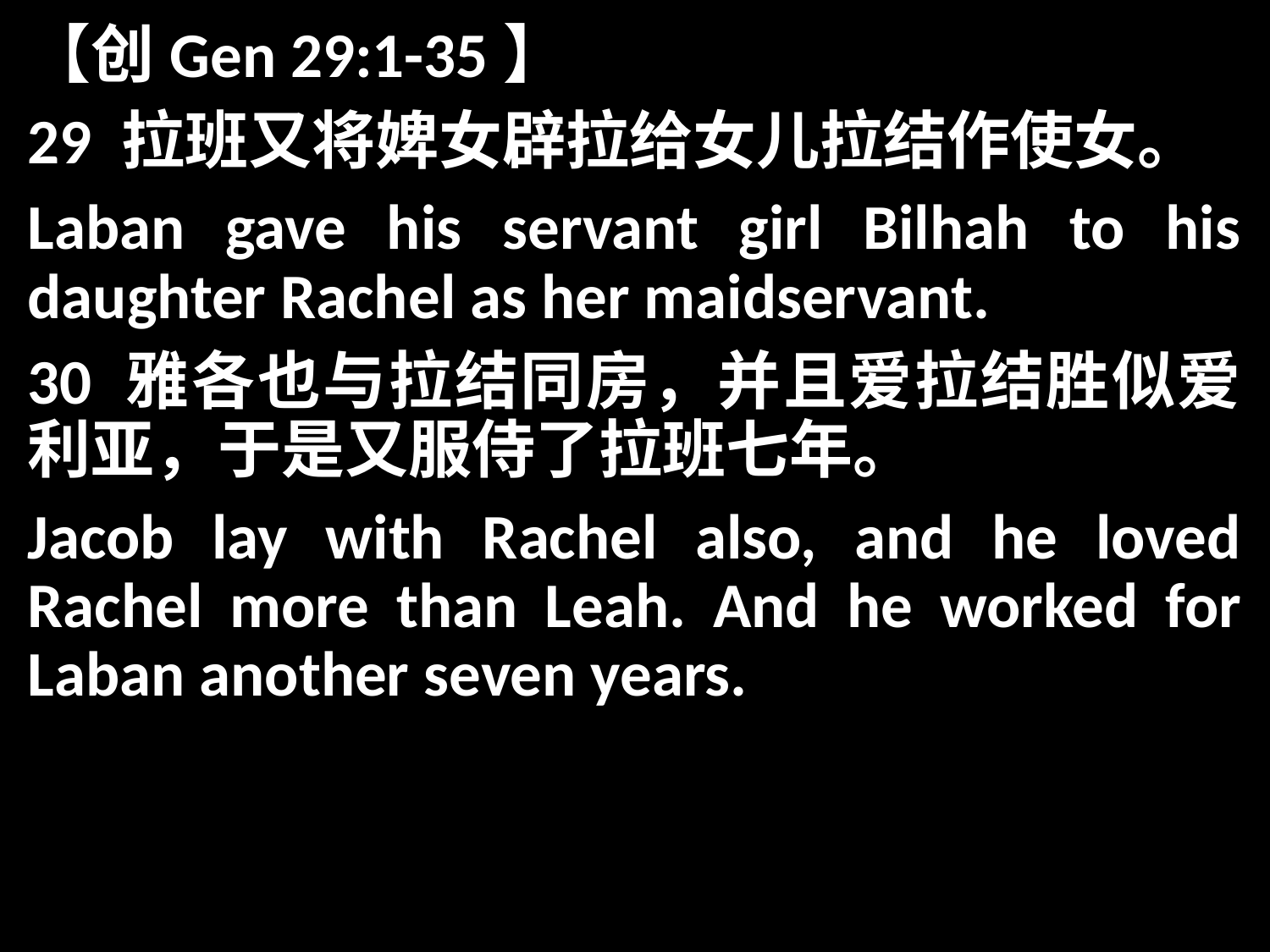

【创Gen 29:1-35】
29 拉班又将婢女辟拉给女儿拉结作使女。
Laban gave his servant girl Bilhah to his daughter Rachel as her maidservant.
30 雅各也与拉结同房，并且爱拉结胜似爱利亚，于是又服侍了拉班七年。
Jacob lay with Rachel also, and he loved Rachel more than Leah. And he worked for Laban another seven years.